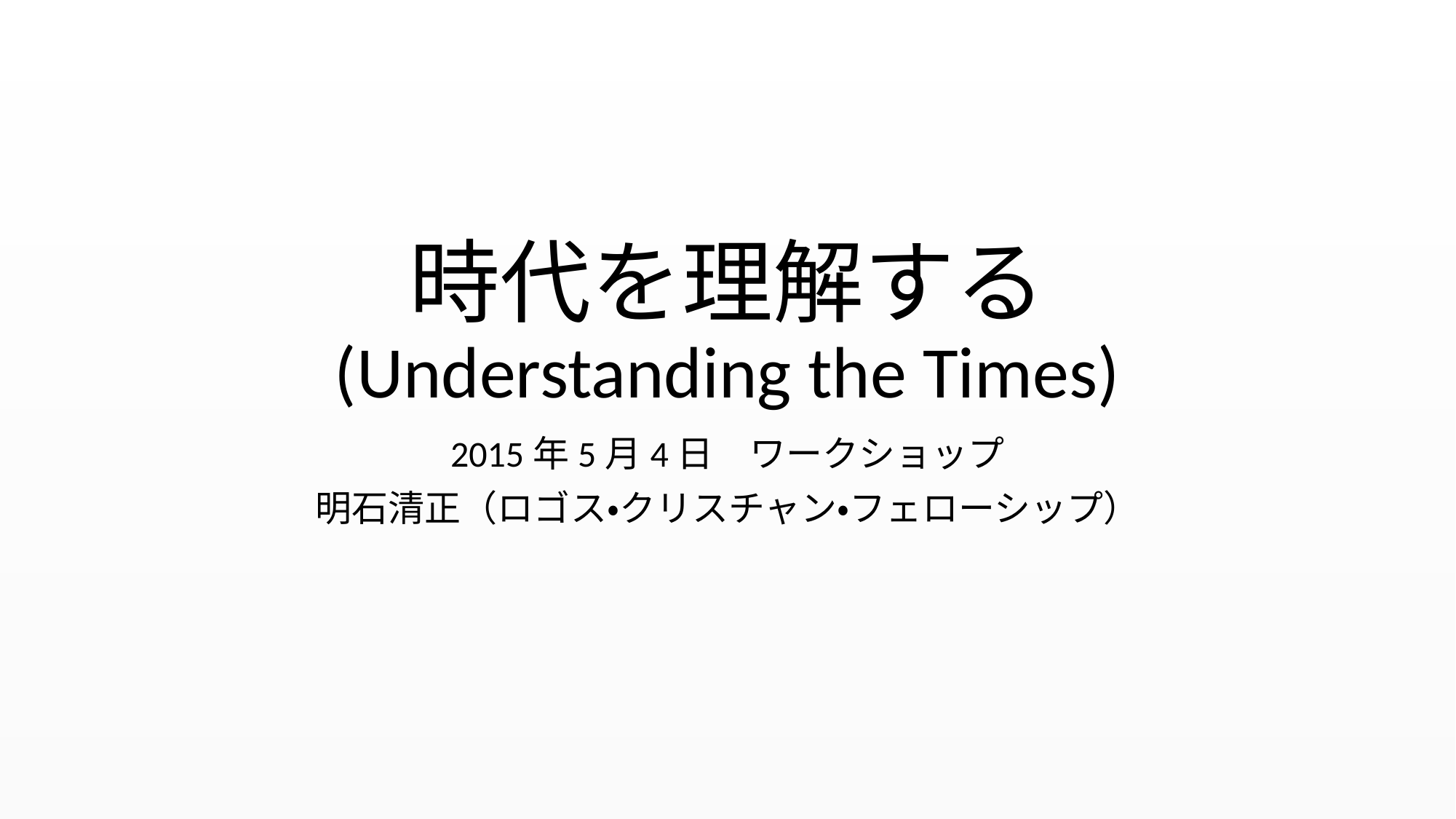

# 時代を理解する (Understanding the Times)
2015年5月4日　ワークショップ
明石清正（ロゴス・クリスチャン・フェローシップ）